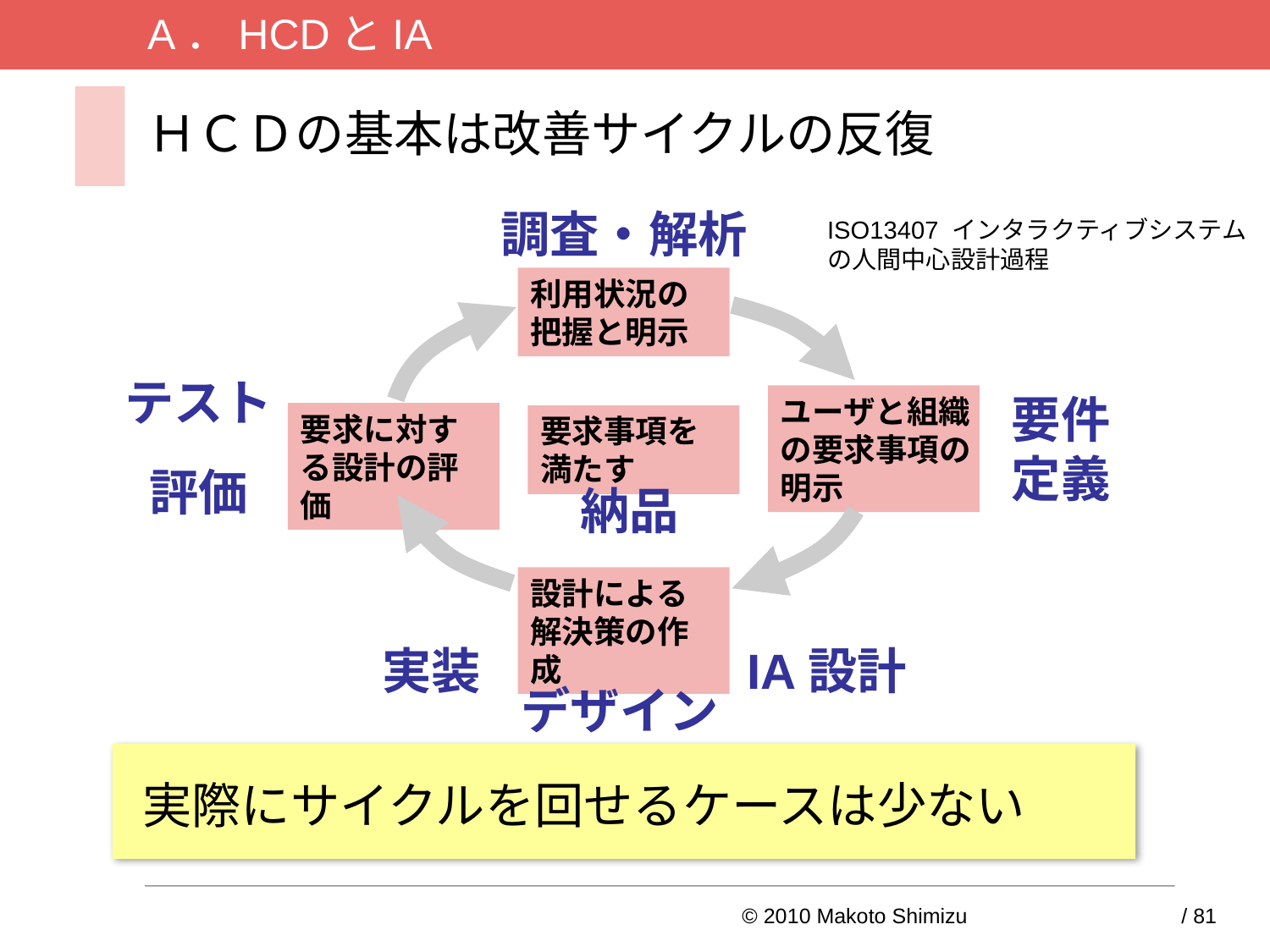

A．HCDとIA
# ＨＣＤの基本は改善サイクルの反復
調査・解析
ISO13407 インタラクティブシステム
の人間中心設計過程
利用状況の把握と明示

テスト
評価
要件
定義
ユーザと組織の要求事項の明示
要求に対する設計の評価
要求事項を満たす
納品

設計による解決策の作成
実装
IA設計
デザイン
実際にサイクルを回せるケースは少ない
© 2010 Makoto Shimizu	4